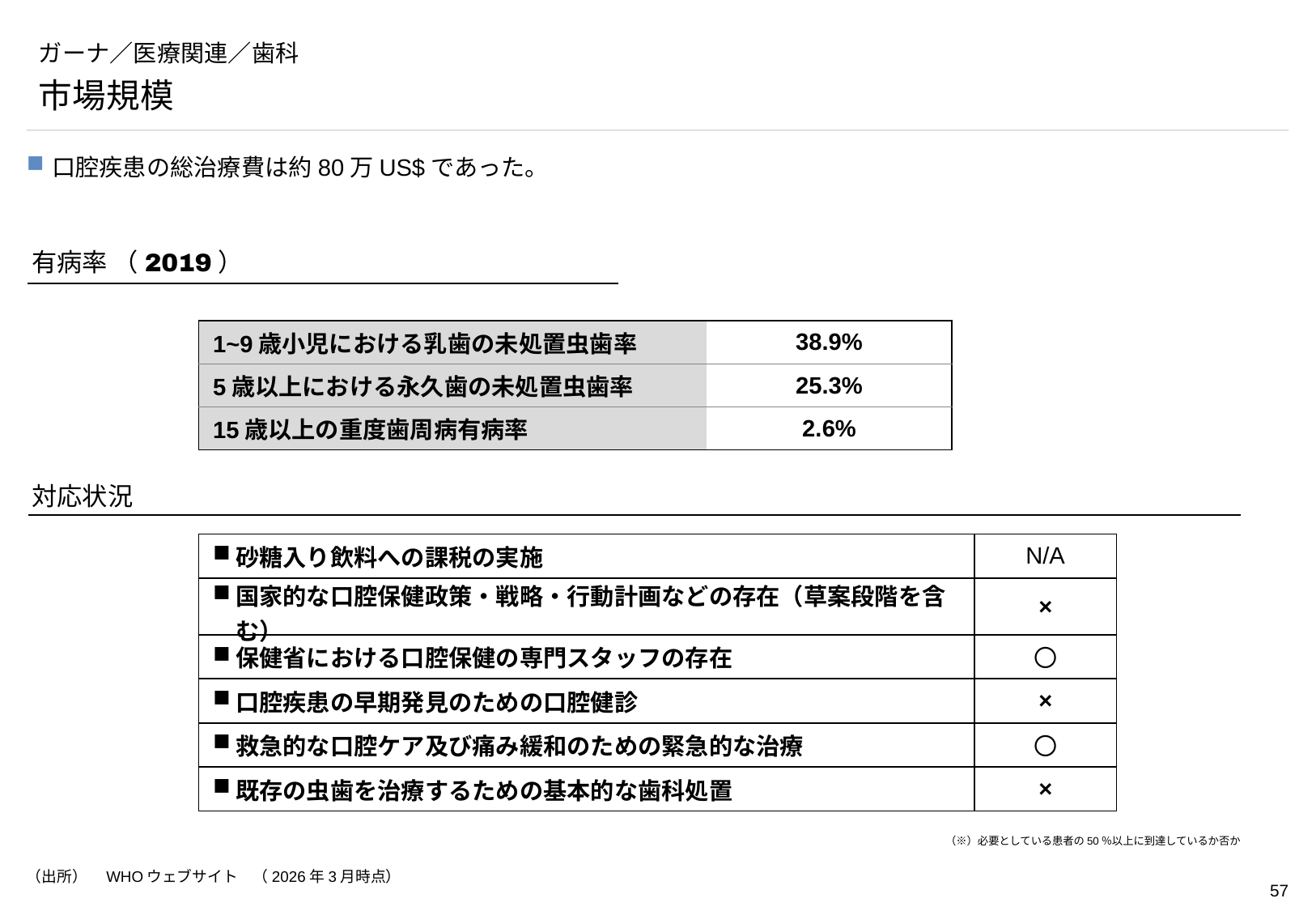

# ガーナ／医療関連／歯科
市場規模
口腔疾患の総治療費は約80万US$であった。
有病率 （2019）
| 1~9歳小児における乳歯の未処置虫歯率 | 38.9% |
| --- | --- |
| 5歳以上における永久歯の未処置虫歯率 | 25.3% |
| 15歳以上の重度歯周病有病率 | 2.6% |
対応状況
| 砂糖入り飲料への課税の実施 | N/A |
| --- | --- |
| 国家的な口腔保健政策・戦略・行動計画などの存在（草案段階を含む） | × |
| 保健省における口腔保健の専門スタッフの存在 | 〇 |
| 口腔疾患の早期発見のための口腔健診 | × |
| 救急的な口腔ケア及び痛み緩和のための緊急的な治療 | 〇 |
| 既存の虫歯を治療するための基本的な歯科処置 | × |
（※）必要としている患者の50％以上に到達しているか否か
（出所）　WHOウェブサイト　（2026年3月時点）